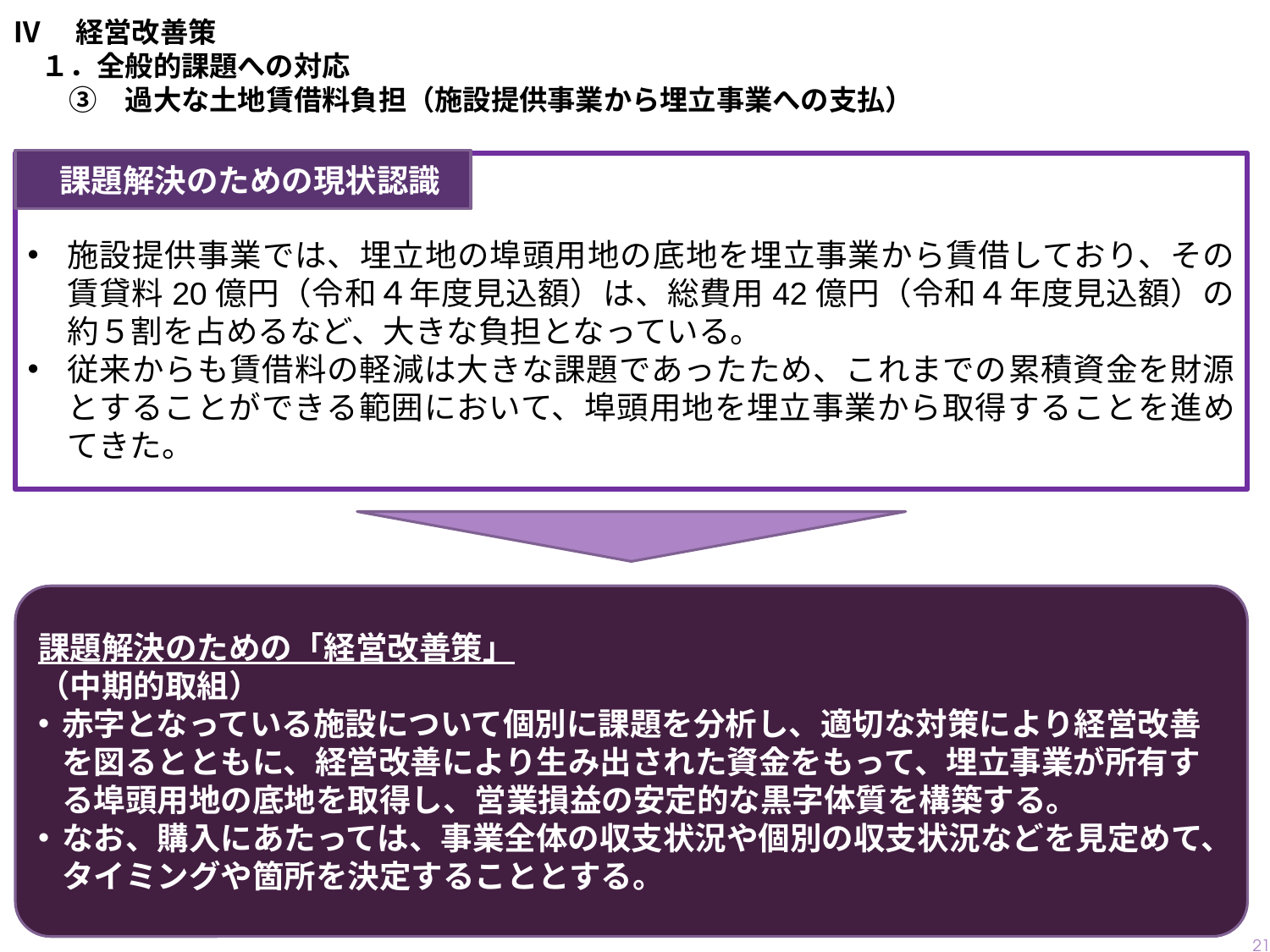

# Ⅳ　経営改善策 　１．全般的課題への対応 　　③　過大な土地賃借料負担（施設提供事業から埋立事業への支払）
　課題解決のための現状認識

施設提供事業では、埋立地の埠頭用地の底地を埋立事業から賃借しており、その賃貸料20億円（令和４年度見込額）は、総費用42億円（令和４年度見込額）の約５割を占めるなど、大きな負担となっている。
従来からも賃借料の軽減は大きな課題であったため、これまでの累積資金を財源とすることができる範囲において、埠頭用地を埋立事業から取得することを進めてきた。

課題解決のための「経営改善策」
（中期的取組）
赤字となっている施設について個別に課題を分析し、適切な対策により経営改善を図るとともに、経営改善により生み出された資金をもって、埋立事業が所有する埠頭用地の底地を取得し、営業損益の安定的な黒字体質を構築する。
なお、購入にあたっては、事業全体の収支状況や個別の収支状況などを見定めて、タイミングや箇所を決定することとする。
21